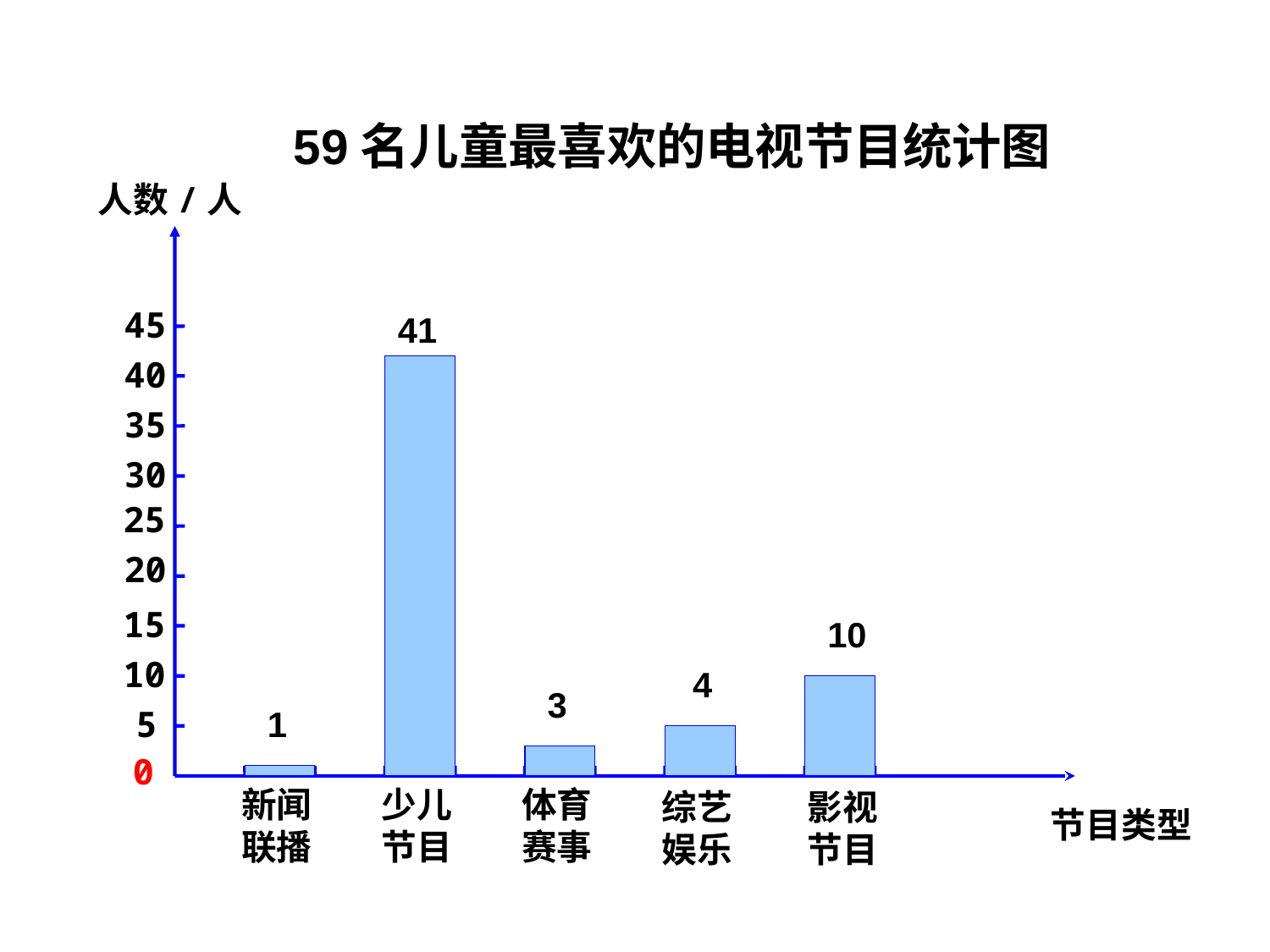

59名儿童最喜欢的电视节目统计图
人数/人

45
41

40

35

30

25

20

15
10

10
4

3

5
1

0

新闻
联播
少儿
节目
体育
赛事
综艺
娱乐
影视
节目
节目类型